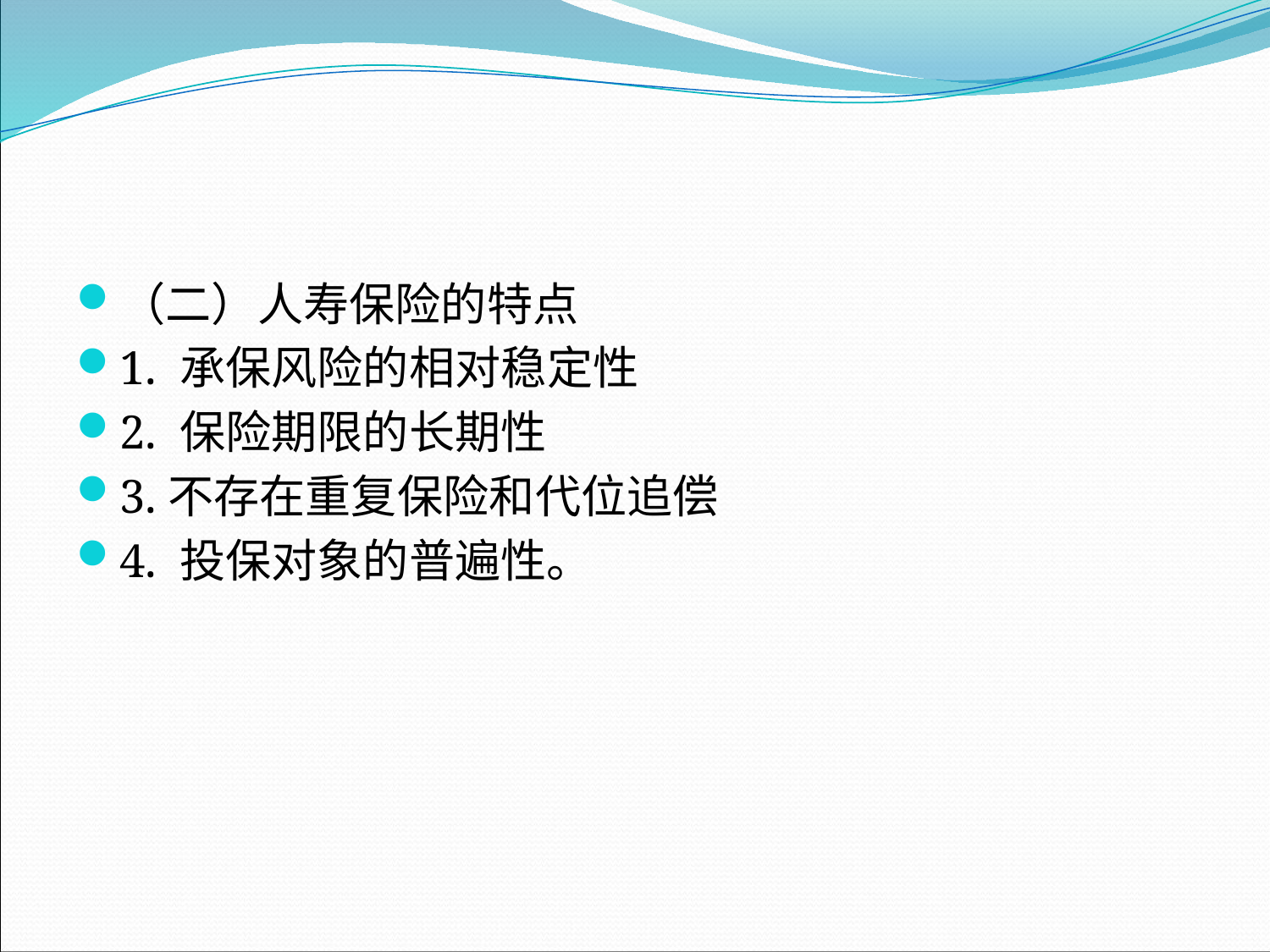

#
（二）人寿保险的特点
1. 承保风险的相对稳定性
2. 保险期限的长期性
3.不存在重复保险和代位追偿
4. 投保对象的普遍性。